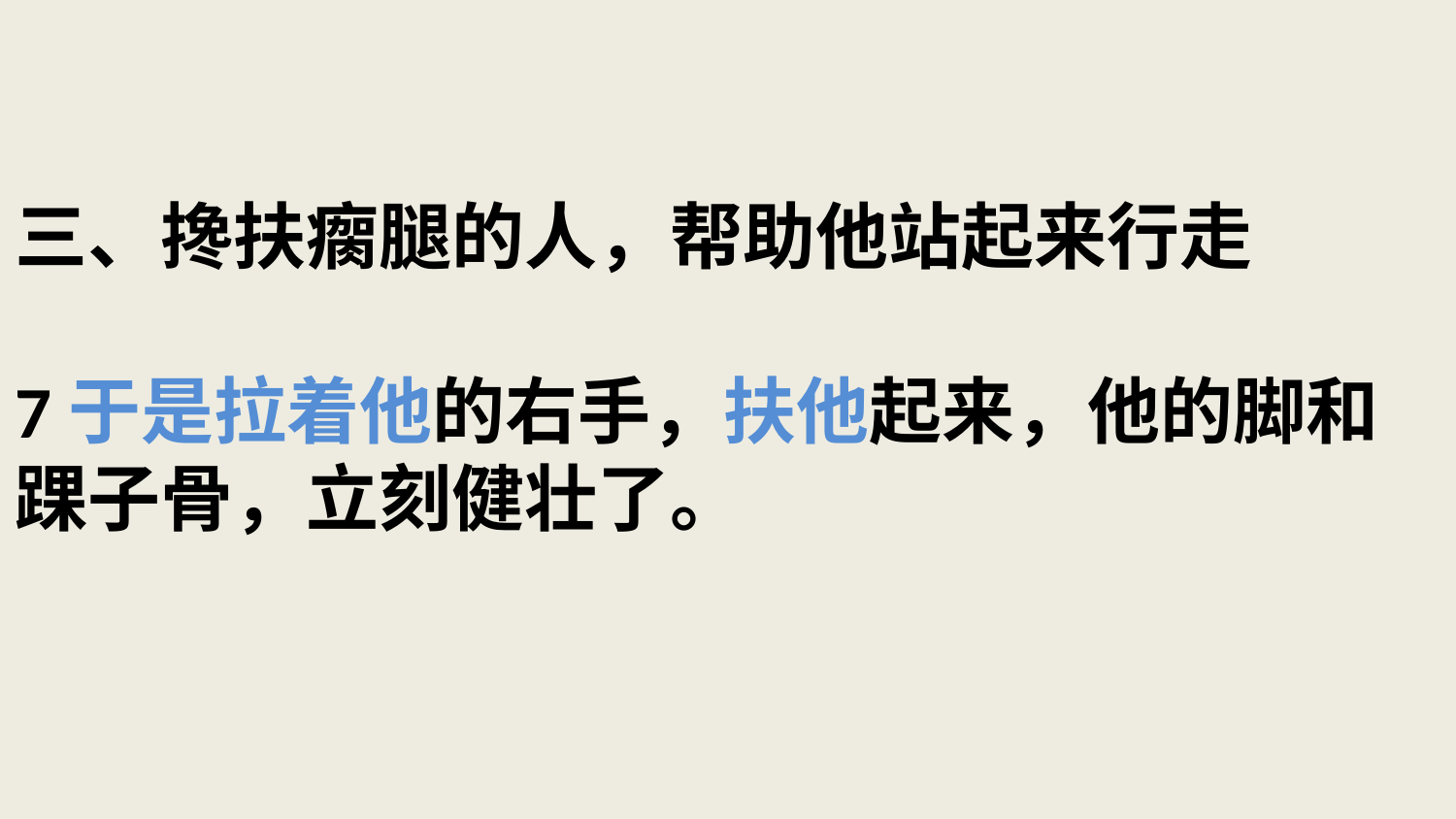

# 三、搀扶瘸腿的人，帮助他站起来行走 7于是拉着他的右手，扶他起来，他的脚和踝子骨，立刻健壮了。